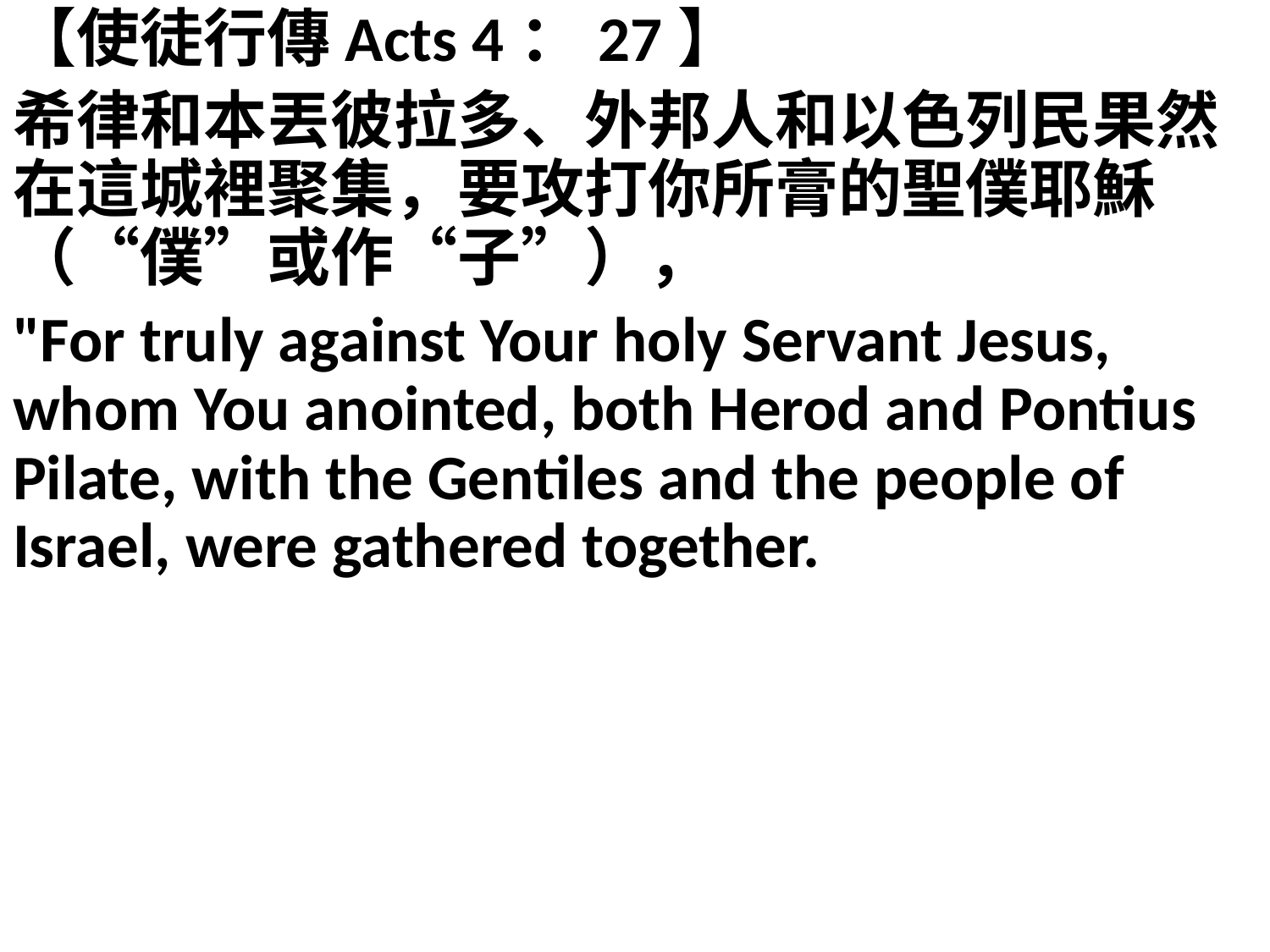

【使徒行傳Acts 4：27】
希律和本丟彼拉多、外邦人和以色列民果然在這城裡聚集，要攻打你所膏的聖僕耶穌（“僕”或作“子”），
"For truly against Your holy Servant Jesus, whom You anointed, both Herod and Pontius Pilate, with the Gentiles and the people of Israel, were gathered together.